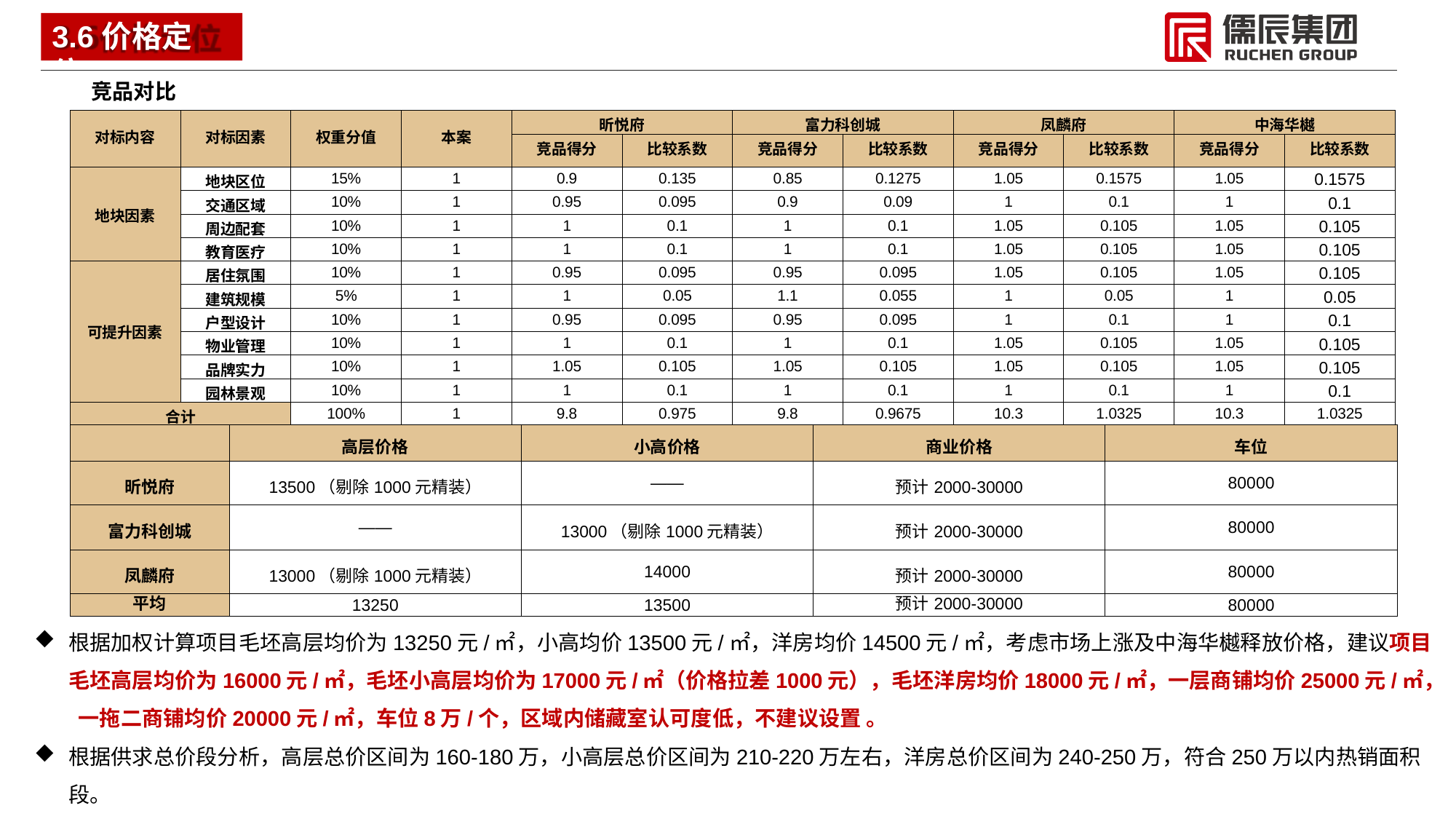

# 3.6价格定位

竞品对比
| 对标内容 | 对标因素 | 权重分值 | 本案 | 昕悦府 |  | 富力科创城 |  | 凤麟府 |  | 中海华樾 |  |
| --- | --- | --- | --- | --- | --- | --- | --- | --- | --- | --- | --- |
|  |  |  |  | 竞品得分 | 比较系数 | 竞品得分 | 比较系数 | 竞品得分 | 比较系数 | 竞品得分 | 比较系数 |
| 地块因素 | 地块区位 | 15% | 1 | 0.9 | 0.135 | 0.85 | 0.1275 | 1.05 | 0.1575 | 1.05 | 0.1575 |
|  | 交通区域 | 10% | 1 | 0.95 | 0.095 | 0.9 | 0.09 | 1 | 0.1 | 1 | 0.1 |
|  | 周边配套 | 10% | 1 | 1 | 0.1 | 1 | 0.1 | 1.05 | 0.105 | 1.05 | 0.105 |
|  | 教育医疗 | 10% | 1 | 1 | 0.1 | 1 | 0.1 | 1.05 | 0.105 | 1.05 | 0.105 |
| 可提升因素 | 居住氛围 | 10% | 1 | 0.95 | 0.095 | 0.95 | 0.095 | 1.05 | 0.105 | 1.05 | 0.105 |
|  | 建筑规模 | 5% | 1 | 1 | 0.05 | 1.1 | 0.055 | 1 | 0.05 | 1 | 0.05 |
|  | 户型设计 | 10% | 1 | 0.95 | 0.095 | 0.95 | 0.095 | 1 | 0.1 | 1 | 0.1 |
|  | 物业管理 | 10% | 1 | 1 | 0.1 | 1 | 0.1 | 1.05 | 0.105 | 1.05 | 0.105 |
|  | 品牌实力 | 10% | 1 | 1.05 | 0.105 | 1.05 | 0.105 | 1.05 | 0.105 | 1.05 | 0.105 |
|  | 园林景观 | 10% | 1 | 1 | 0.1 | 1 | 0.1 | 1 | 0.1 | 1 | 0.1 |
| 合计 |  | 100% | 1 | 9.8 | 0.975 | 9.8 | 0.9675 | 10.3 | 1.0325 | 10.3 | 1.0325 |
|  | 高层价格 | 小高价格 | 商业价格 | 车位 |
| --- | --- | --- | --- | --- |
| 昕悦府 | 13500（剔除1000元精装） | —— | 预计2000-30000 | 80000 |
| 富力科创城 | —— | 13000（剔除1000元精装） | 预计2000-30000 | 80000 |
| 凤麟府 | 13000（剔除1000元精装） | 14000 | 预计2000-30000 | 80000 |
| 平均 | 13250 | 13500 | 预计2000-30000 | 80000 |
根据加权计算项目毛坯高层均价为13250元/㎡，小高均价13500元/㎡，洋房均价14500元/㎡，考虑市场上涨及中海华樾释放价格，建议项目 毛坯高层均价为16000元/㎡，毛坯小高层均价为17000元/㎡（价格拉差1000元），毛坯洋房均价18000元/㎡，一层商铺均价25000元/㎡，  一拖二商铺均价20000元/㎡，车位8万/个，区域内储藏室认可度低，不建议设置 。
根据供求总价段分析，高层总价区间为160-180万，小高层总价区间为210-220万左右，洋房总价区间为240-250万，符合250万以内热销面积
段。